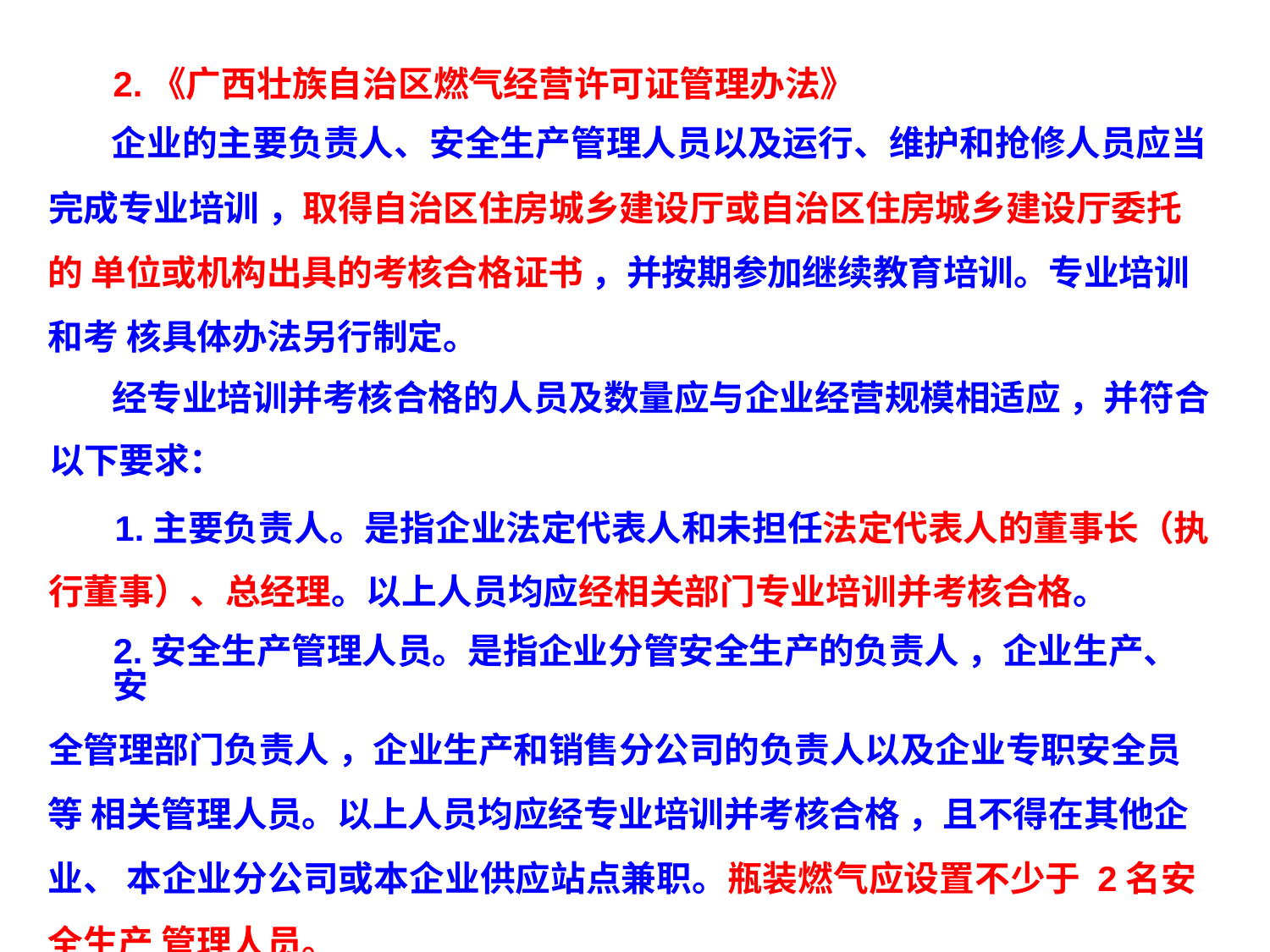

2.《广西壮族自治区燃气经营许可证管理办法》
企业的主要负责人、安全生产管理人员以及运行、维护和抢修人员应当
完成专业培训 ，取得自治区住房城乡建设厅或自治区住房城乡建设厅委托的 单位或机构出具的考核合格证书 ，并按期参加继续教育培训。专业培训和考 核具体办法另行制定。
经专业培训并考核合格的人员及数量应与企业经营规模相适应 ，并符合
以下要求：
1.主要负责人。是指企业法定代表人和未担任法定代表人的董事长（执
行董事）、总经理。以上人员均应经相关部门专业培训并考核合格。
2.安全生产管理人员。是指企业分管安全生产的负责人 ，企业生产、安
全管理部门负责人 ，企业生产和销售分公司的负责人以及企业专职安全员等 相关管理人员。以上人员均应经专业培训并考核合格 ，且不得在其他企业、 本企业分公司或本企业供应站点兼职。瓶装燃气应设置不少于 2名安全生产 管理人员。